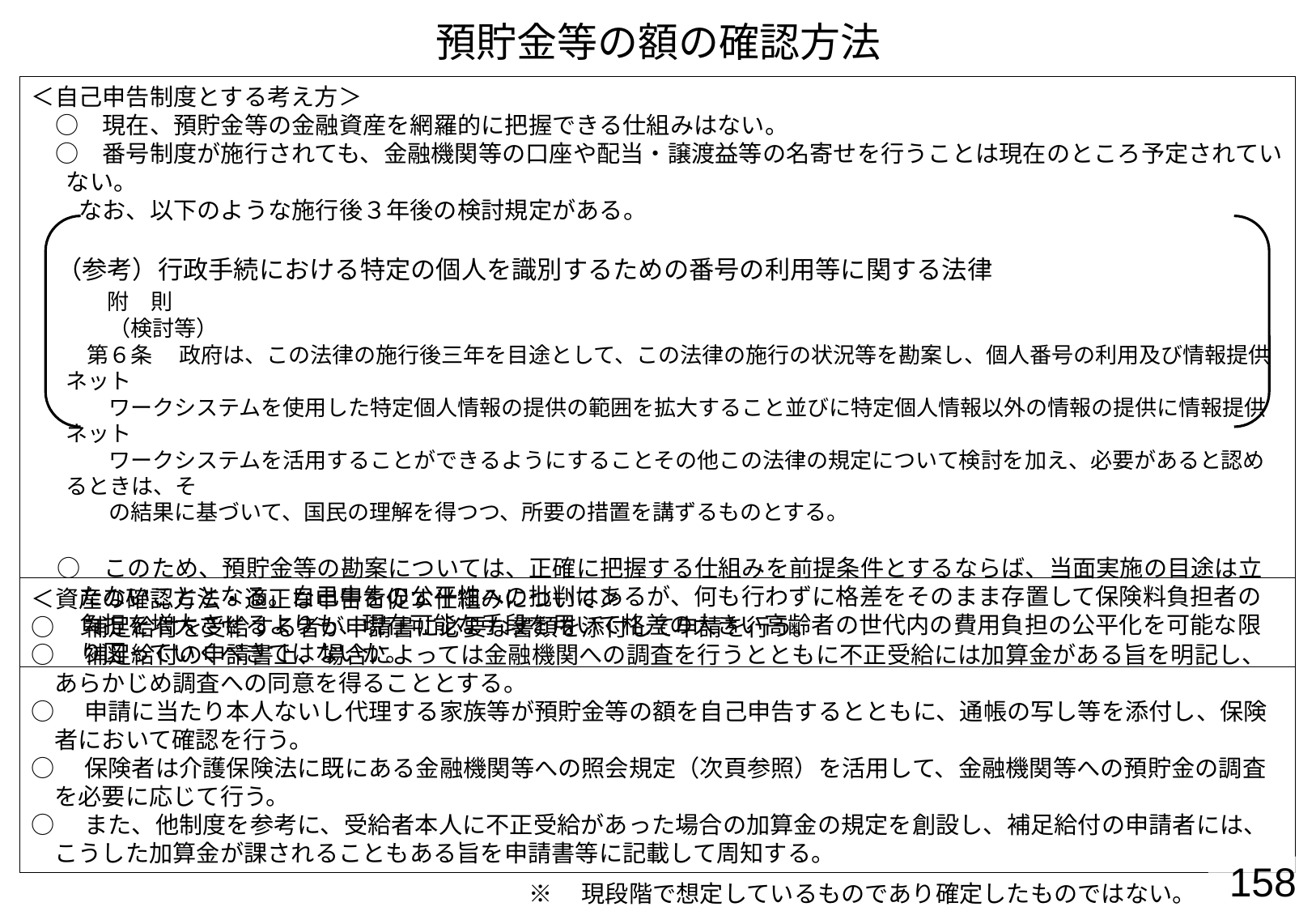

預貯金等の額の確認方法
＜自己申告制度とする考え方＞
　○　現在、預貯金等の金融資産を網羅的に把握できる仕組みはない。
　○　番号制度が施行されても、金融機関等の口座や配当・譲渡益等の名寄せを行うことは現在のところ予定されていない。
　　なお、以下のような施行後３年後の検討規定がある。

　（参考）行政手続における特定の個人を識別するための番号の利用等に関する法律
　　　附　則
　　　（検討等）
　　第６条 　政府は、この法律の施行後三年を目途として、この法律の施行の状況等を勘案し、個人番号の利用及び情報提供ネット
　　　ワークシステムを使用した特定個人情報の提供の範囲を拡大すること並びに特定個人情報以外の情報の提供に情報提供ネット
　　　ワークシステムを活用することができるようにすることその他この法律の規定について検討を加え、必要があると認めるときは、そ
　　　の結果に基づいて、国民の理解を得つつ、所要の措置を講ずるものとする。
　○　このため、預貯金等の勘案については、正確に把握する仕組みを前提条件とするならば、当面実施の目途は立たないこととなる。自己申告の公平性への批判はあるが、何も行わずに格差をそのまま存置して保険料負担者の負担を増大させるよりも、現在可能な手段を用いて格差の大きい高齢者の世代内の費用負担の公平化を可能な限り図っていくべきではないか。

＜資産の確認方法・適正な申告を促す仕組みについて＞
○　補足給付を受給する者が申請書に必要な書類を添付して申請を行う。
○　補足給付の申請書上、場合によっては金融機関への調査を行うとともに不正受給には加算金がある旨を明記し、あらかじめ調査への同意を得ることとする。
○　申請に当たり本人ないし代理する家族等が預貯金等の額を自己申告するとともに、通帳の写し等を添付し、保険者において確認を行う。
○　保険者は介護保険法に既にある金融機関等への照会規定（次頁参照）を活用して、金融機関等への預貯金の調査を必要に応じて行う。
○　また、他制度を参考に、受給者本人に不正受給があった場合の加算金の規定を創設し、補足給付の申請者には、こうした加算金が課されることもある旨を申請書等に記載して周知する。
158
※　現段階で想定しているものであり確定したものではない。